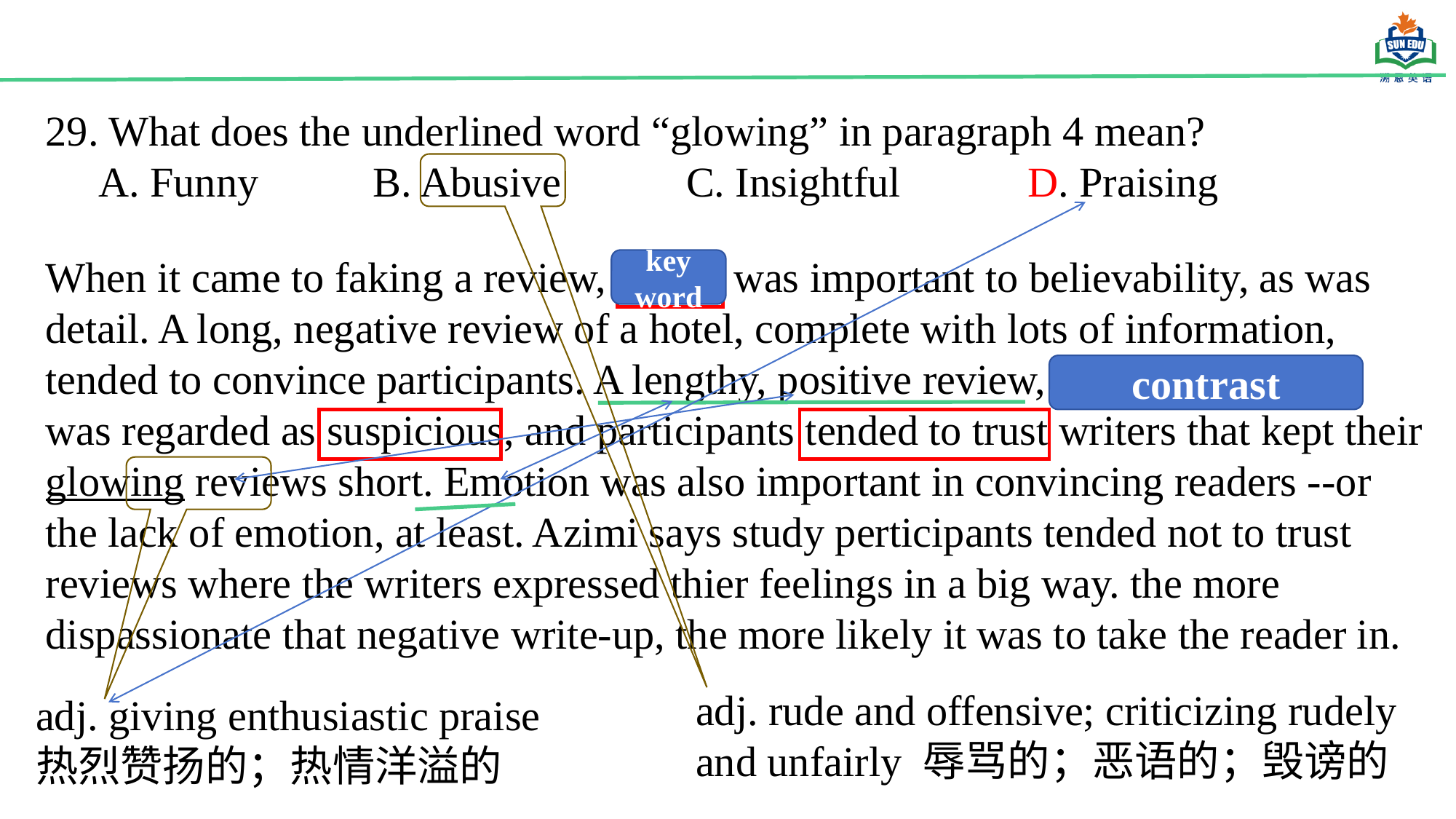

29. What does the underlined word “glowing” in paragraph 4 mean?
     A. Funny       	B. Abusive 	         C. Insightful 		D. Praising

When it came to faking a review, length was important to believability, as was detail. A long, negative review of a hotel, complete with lots of information, tended to convince participants. A lengthy, positive review, on the other hand, was regarded as suspicious, and participants tended to trust writers that kept their glowing reviews short. Emotion was also important in convincing readers --or the lack of emotion, at least. Azimi says study perticipants tended not to trust reviews where the writers expressed thier feelings in a big way. the more dispassionate that negative write-up, the more likely it was to take the reader in.
key word

contrast

adj. rude and offensive; criticizing rudely and unfairly 辱骂的；恶语的；毁谤的
adj. giving enthusiastic praise
热烈赞扬的；热情洋溢的